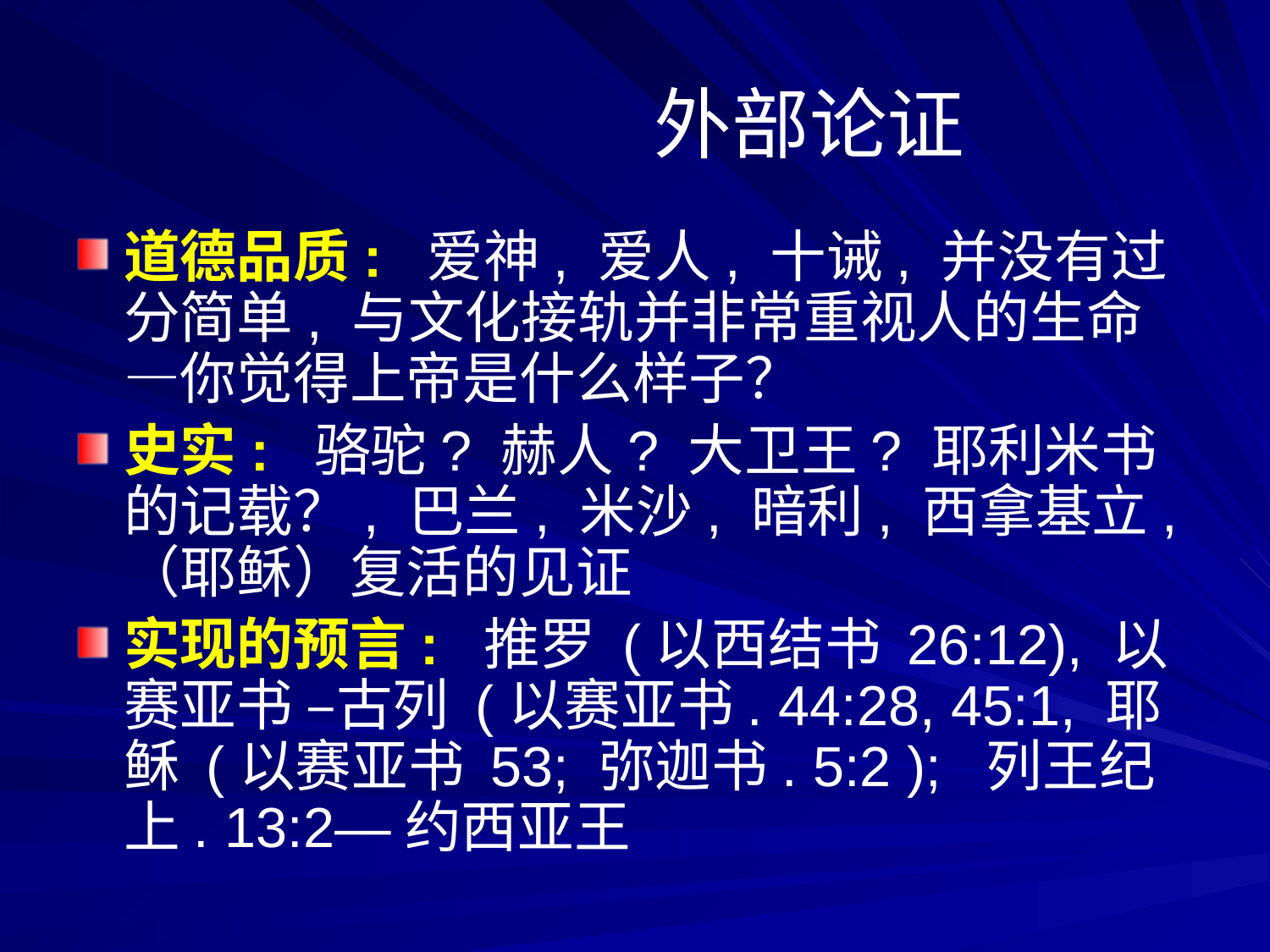

# 外部论证
道德品质:  爱神, 爱人, 十诫, 并没有过分简单, 与文化接轨并非常重视人的生命—你觉得上帝是什么样子？
史实:  骆驼? 赫人? 大卫王? 耶利米书的记载？, 巴兰, 米沙, 暗利, 西拿基立, （耶稣）复活的见证
实现的预言:  推罗 (以西结书 26:12), 以赛亚书 –古列 (以赛亚书. 44:28, 45:1, 耶稣 (以赛亚书 53; 弥迦书. 5:2 );  列王纪上. 13:2—约西亚王